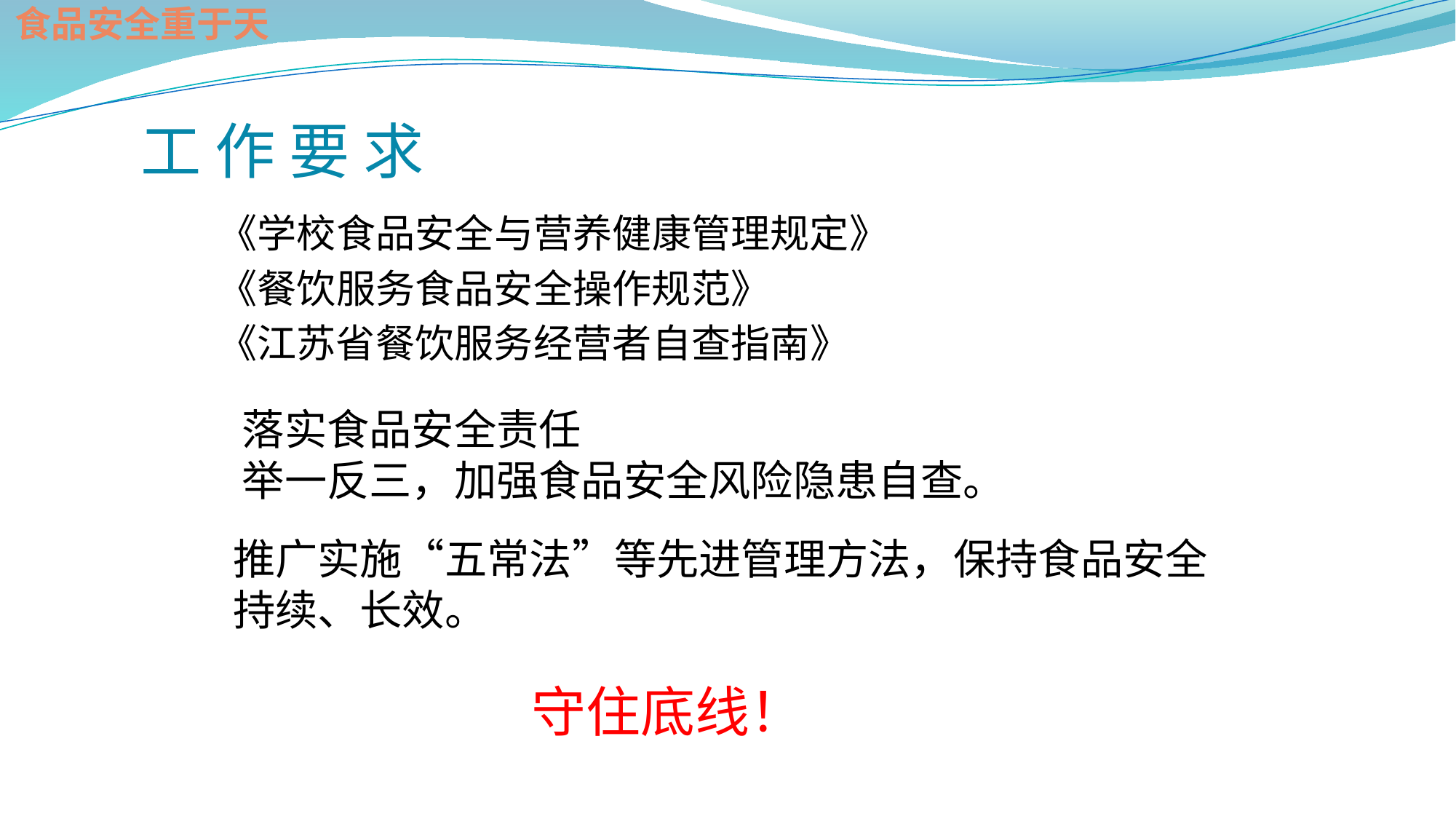

食品安全重于天
# 工 作 要 求
《学校食品安全与营养健康管理规定》
《餐饮服务食品安全操作规范》
《江苏省餐饮服务经营者自查指南》
落实食品安全责任
举一反三，加强食品安全风险隐患自查。
推广实施“五常法”等先进管理方法，保持食品安全持续、长效。
守住底线！